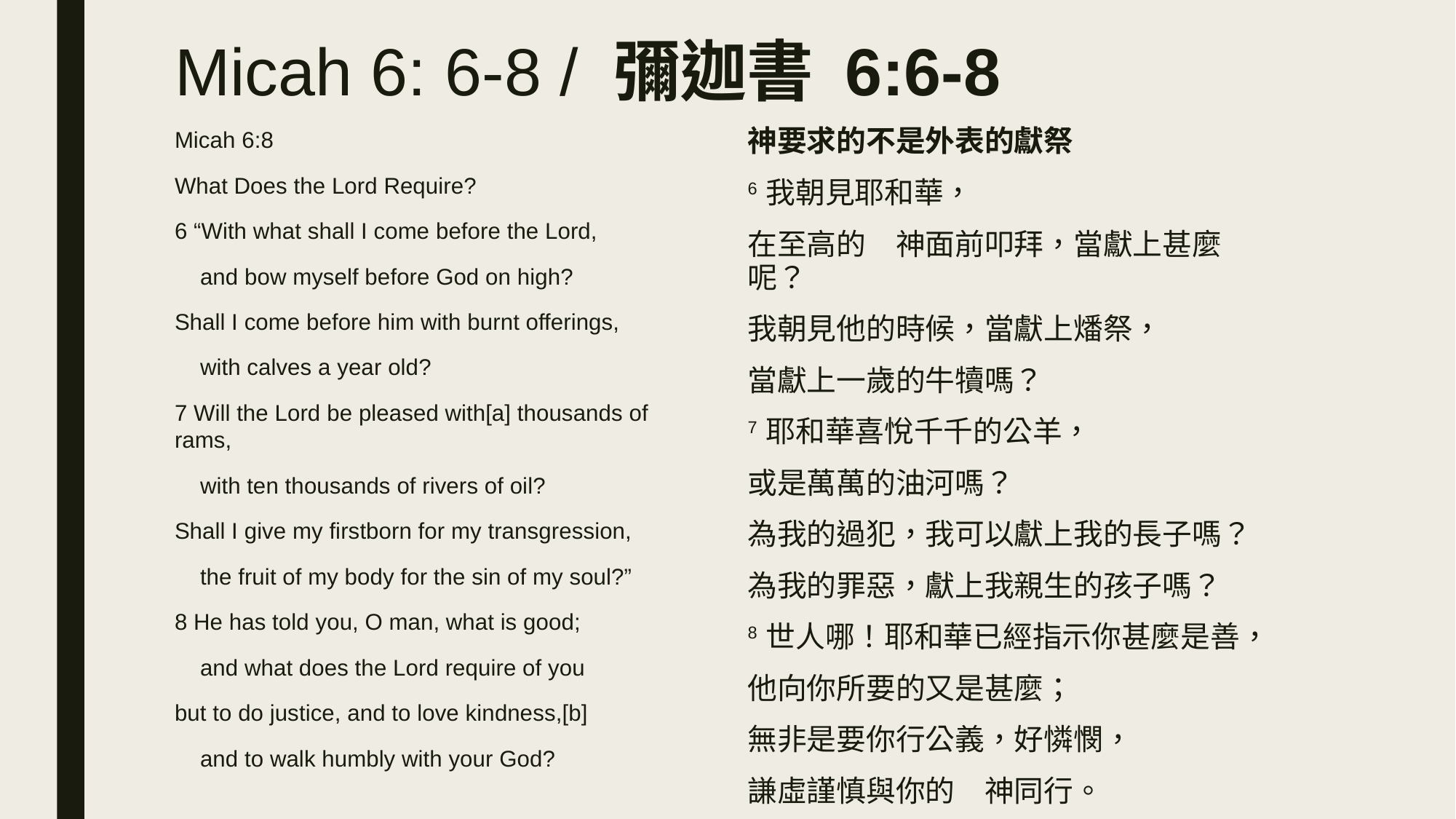

# Micah 6: 6-8 / 彌迦書 6:6-8
Micah 6:8
What Does the Lord Require?
6 “With what shall I come before the Lord,
    and bow myself before God on high?
Shall I come before him with burnt offerings,
    with calves a year old?
7 Will the Lord be pleased with[a] thousands of rams,
    with ten thousands of rivers of oil?
Shall I give my firstborn for my transgression,
    the fruit of my body for the sin of my soul?”
8 He has told you, O man, what is good;
    and what does the Lord require of you
but to do justice, and to love kindness,[b]
    and to walk humbly with your God?

神要求的不是外表的獻祭
6 我朝見耶和華，
在至高的　神面前叩拜，當獻上甚麼呢？
我朝見他的時候，當獻上燔祭，
當獻上一歲的牛犢嗎？
7 耶和華喜悅千千的公羊，
或是萬萬的油河嗎？
為我的過犯，我可以獻上我的長子嗎？
為我的罪惡，獻上我親生的孩子嗎？
8 世人哪！耶和華已經指示你甚麼是善，
他向你所要的又是甚麼；
無非是要你行公義，好憐憫，
謙虛謹慎與你的　神同行。